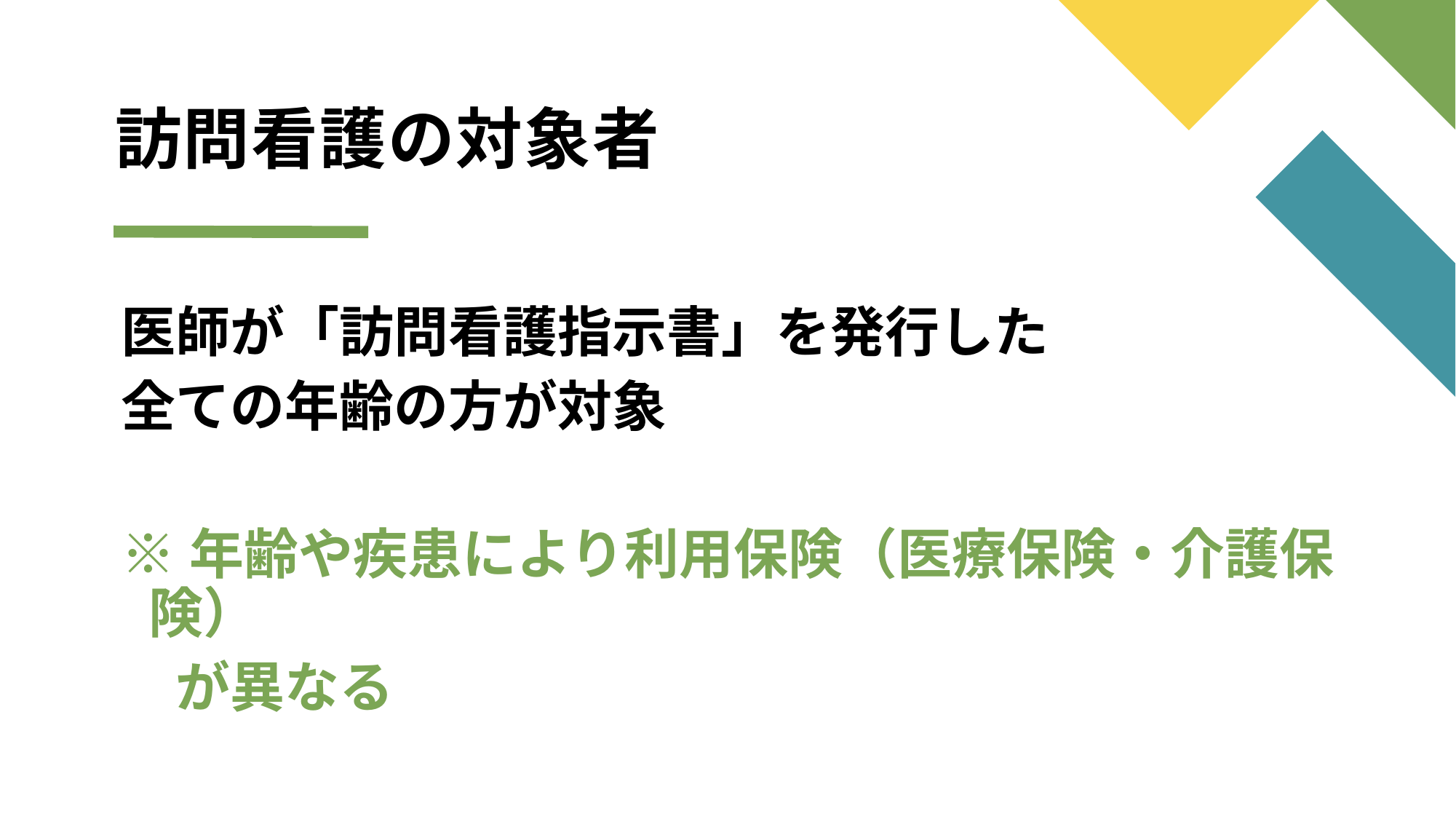

# 訪問看護の対象者
医師が「訪問看護指示書」を発行した
全ての年齢の方が対象

※年齢や疾患により利用保険（医療保険・介護保険）
　が異なる